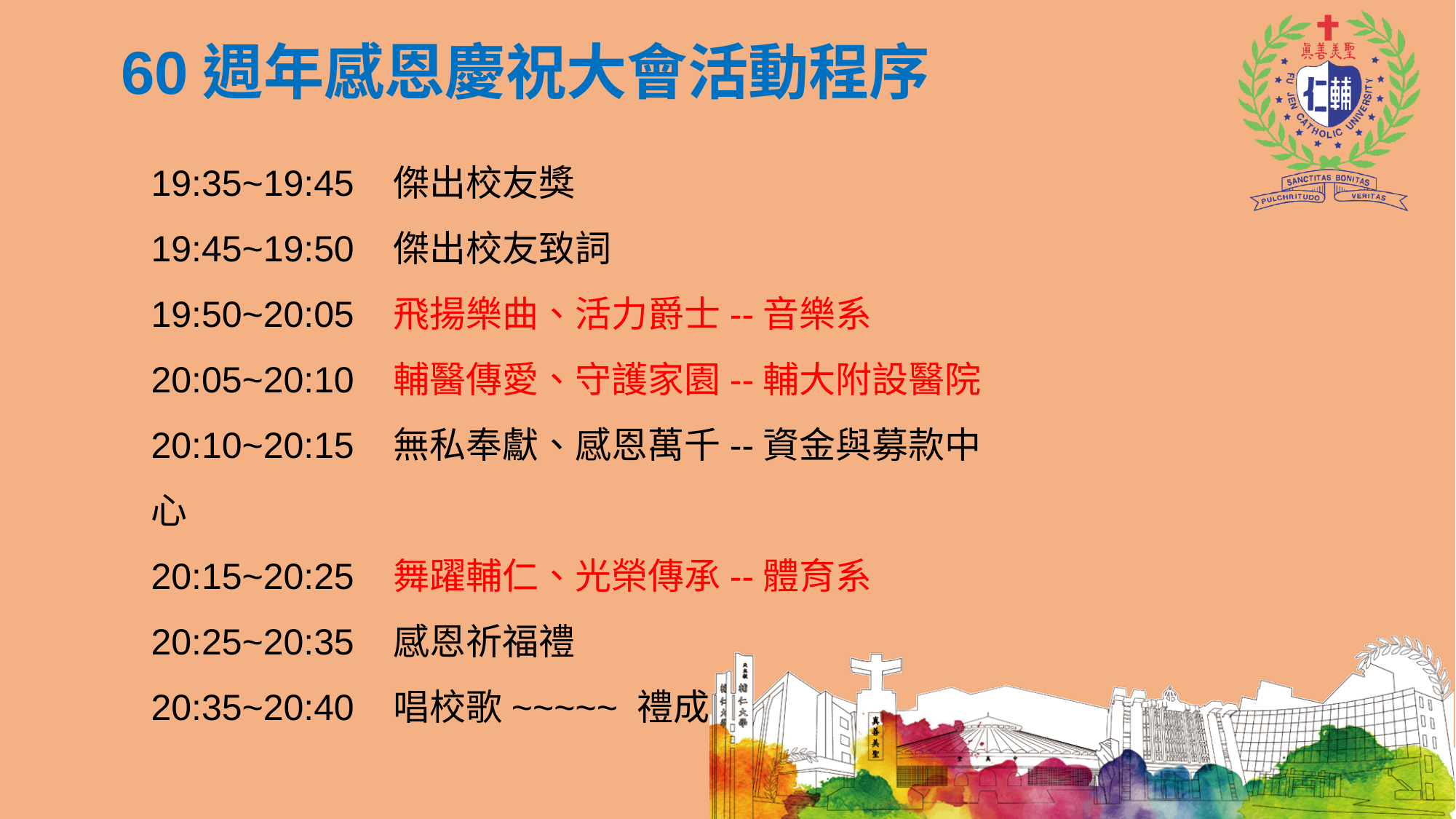

60週年感恩慶祝大會活動程序
19:35~19:45   傑出校友獎
19:45~19:50   傑出校友致詞
19:50~20:05   飛揚樂曲、活力爵士--音樂系
20:05~20:10   輔醫傳愛、守護家園--輔大附設醫院
20:10~20:15   無私奉獻、感恩萬千--資金與募款中心
20:15~20:25   舞躍輔仁、光榮傳承--體育系
20:25~20:35   感恩祈福禮
20:35~20:40   唱校歌~~~~~ 禮成